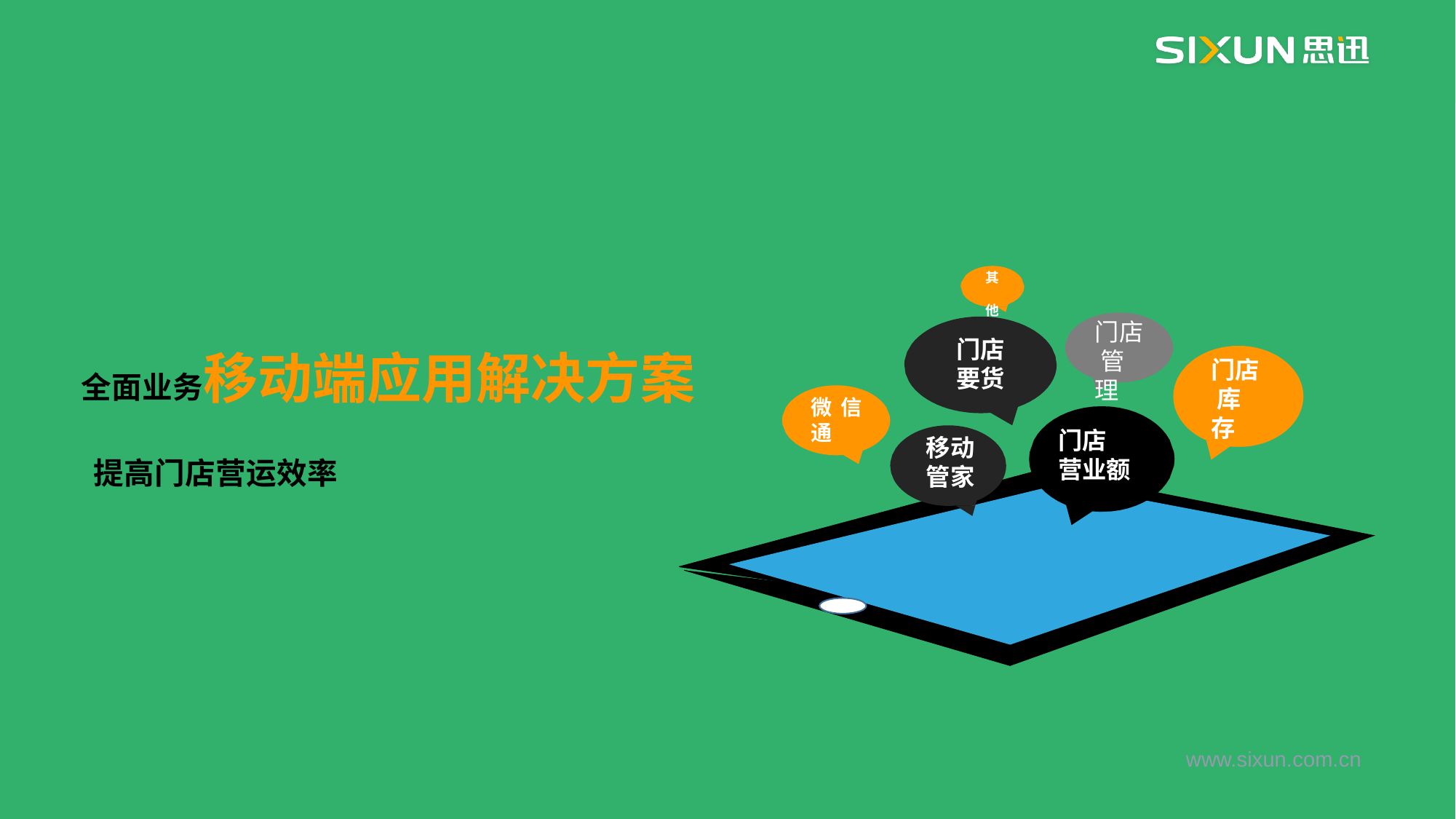

其  他

门店  管理
全面业务移动端应用解决方案  提高门店营运效率
门店
要货

门店  库存

订货快
微信通

门店
营业额
移动
管家